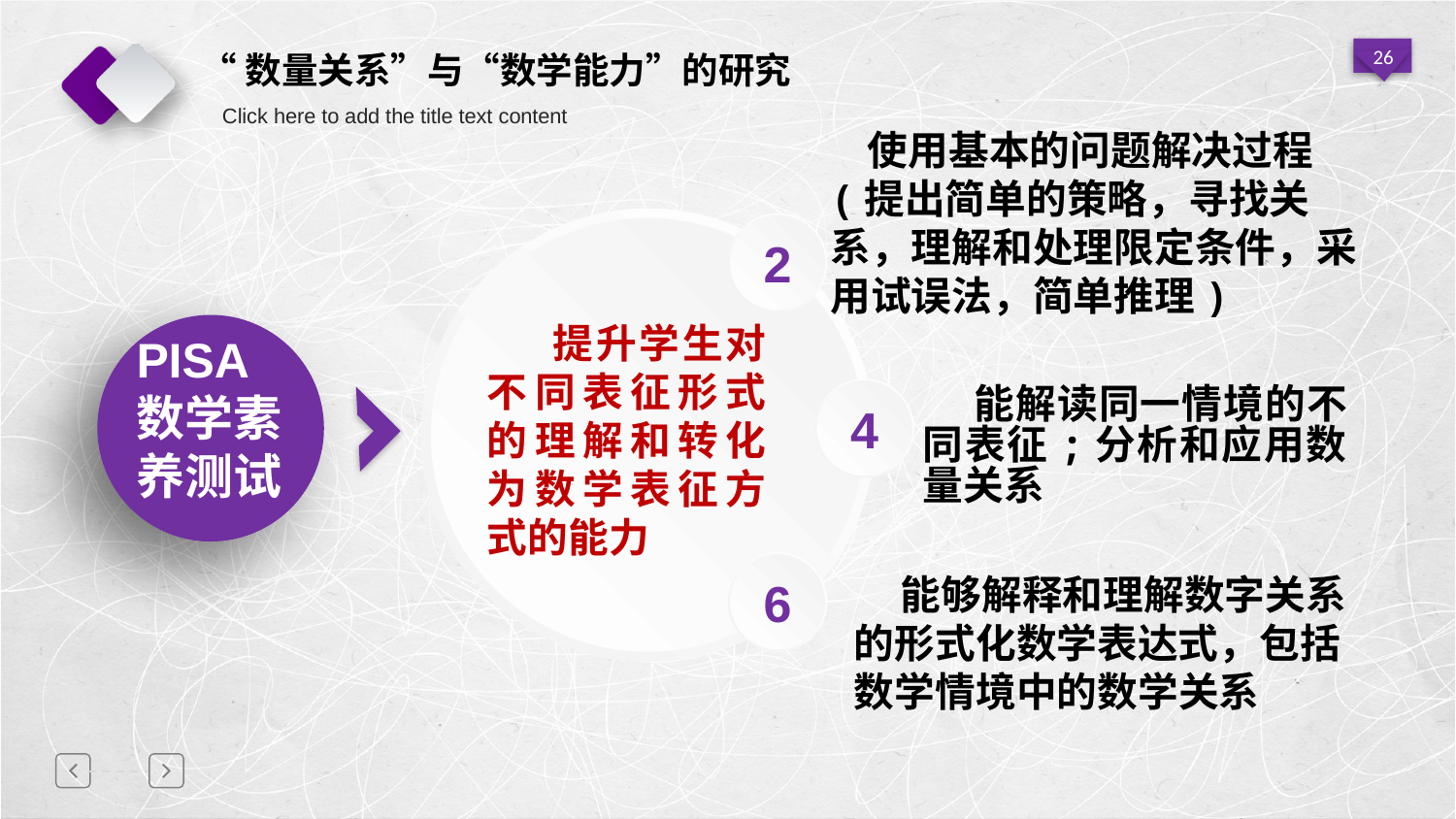

“数量关系”与“数学能力”的研究
   使用基本的问题解决过程(提出简单的策略，寻找关系，理解和处理限定条件，采用试误法，简单推理)

2

     提升学生对不同表征形式的理解和转化为数学表征方式的能力
PISA数学素养测试

4
    能解读同一情境的不同表征;分析和应用数量关系

6
    能够解释和理解数字关系的形式化数学表达式，包括数学情境中的数学关系
延迟符